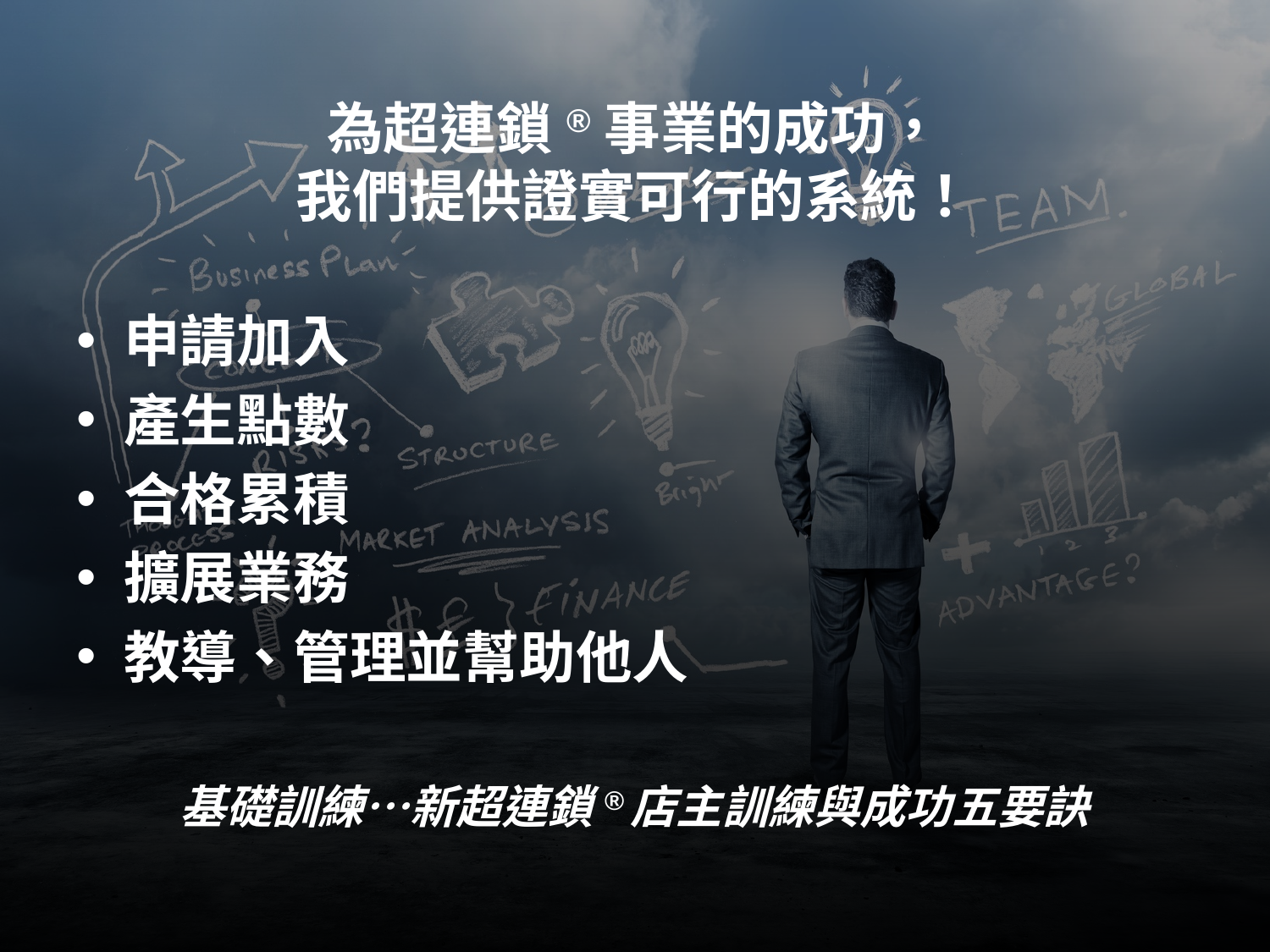

# 為超連鎖®事業的成功， 我們提供證實可行的系統！
申請加入
產生點數
合格累積
擴展業務
教導、管理並幫助他人

基礎訓練…新超連鎖®店主訓練與成功五要訣